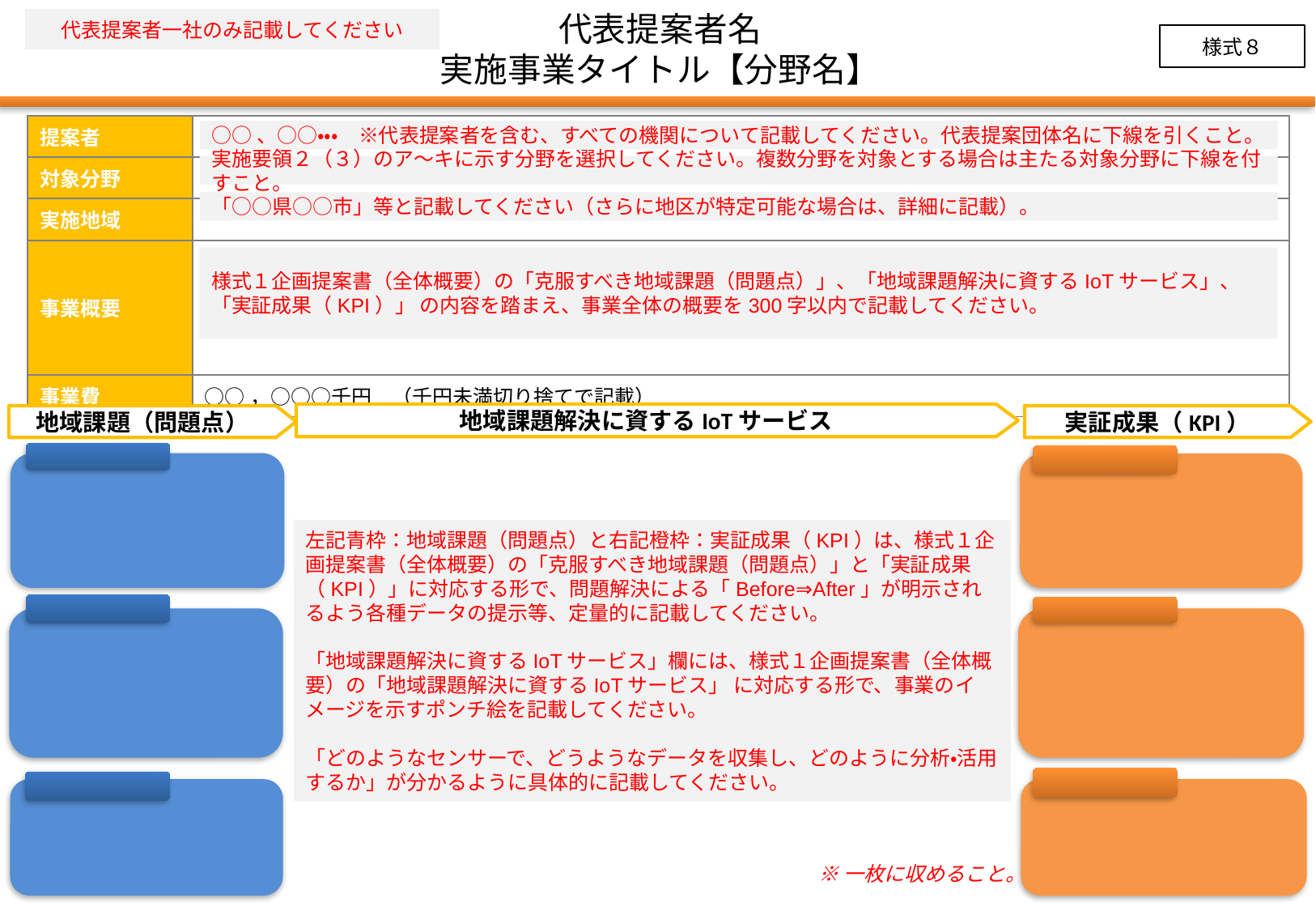

代表提案者名
実施事業タイトル【分野名】
代表提案者一社のみ記載してください
様式８

| 提案者 |  |
| --- | --- |
| 対象分野 |  |
| 実施地域 |  |
| 事業概要 |  |
| 事業費 | ○○，○○○千円　（千円未満切り捨てで記載） |
○○、○○・・・　※代表提案者を含む、すべての機関について記載してください。代表提案団体名に下線を引くこと。
実施要領２（３）のア～キに示す分野を選択してください。複数分野を対象とする場合は主たる対象分野に下線を付すこと。
「○○県○○市」等と記載してください（さらに地区が特定可能な場合は、詳細に記載）。
様式１企画提案書（全体概要）の「克服すべき地域課題（問題点）」、「地域課題解決に資するIoTサービス」、「実証成果（KPI）」 の内容を踏まえ、事業全体の概要を300字以内で記載してください。
地域課題解決に資するIoTサービス
地域課題（問題点）
実証成果（KPI）

左記青枠：地域課題（問題点）と右記橙枠：実証成果（KPI）は、様式１企画提案書（全体概要）の「克服すべき地域課題（問題点）」と「実証成果（KPI）」に対応する形で、問題解決による「Before⇒After」が明示されるよう各種データの提示等、定量的に記載してください。

「地域課題解決に資するIoTサービス」欄には、様式１企画提案書（全体概要）の「地域課題解決に資するIoTサービス」 に対応する形で、事業のイメージを示すポンチ絵を記載してください。

「どのようなセンサーで、どうようなデータを収集し、どのように分析・活用するか」が分かるように具体的に記載してください。

※一枚に収めること。